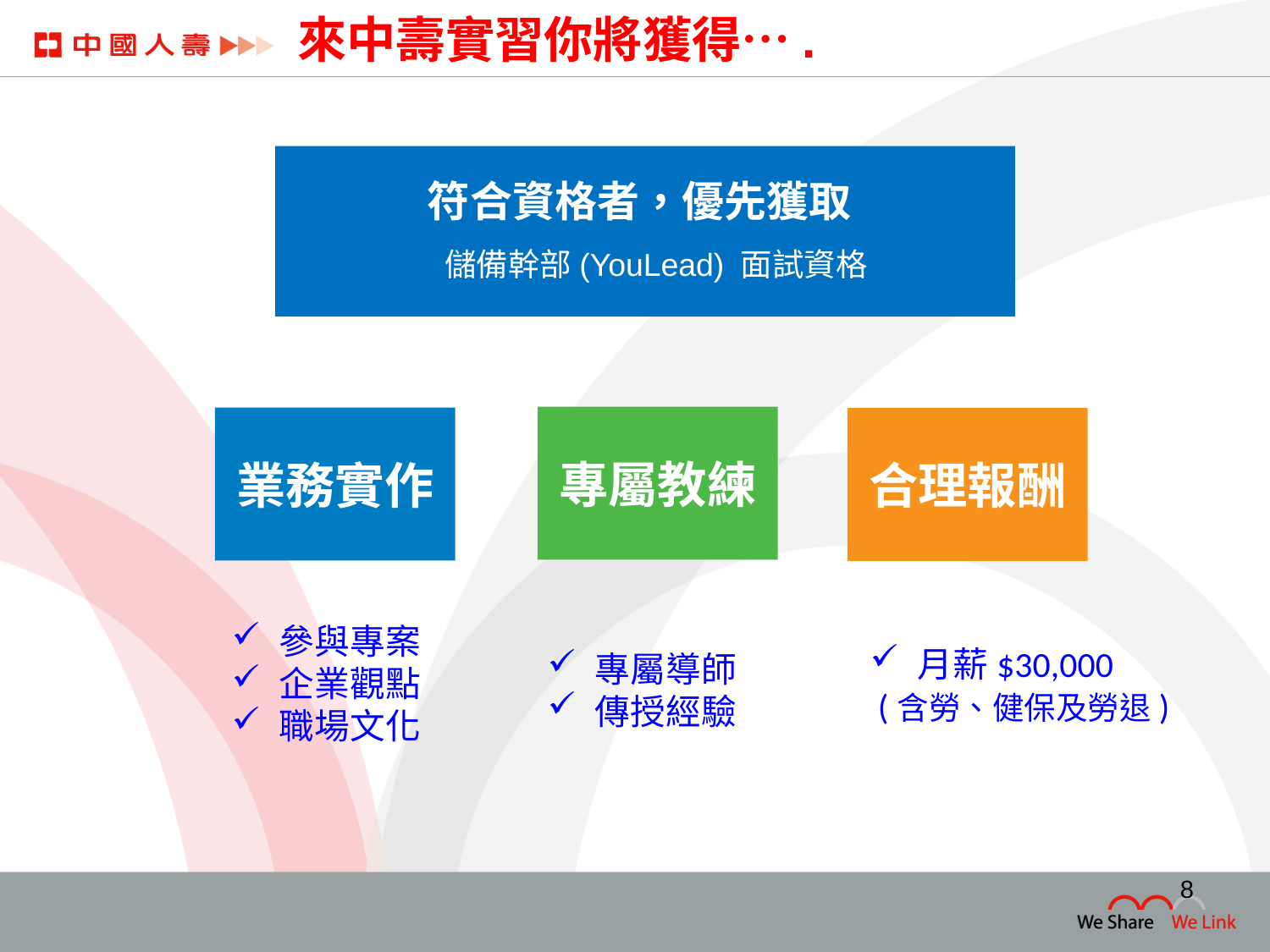

# 來中壽實習你將獲得….

符合資格者，優先獲取
儲備幹部(YouLead) 面試資格
專屬教練
業務實作
合理報酬
參與專案
企業觀點
職場文化
專屬導師
傳授經驗
月薪$30,000
 (含勞、健保及勞退)
8